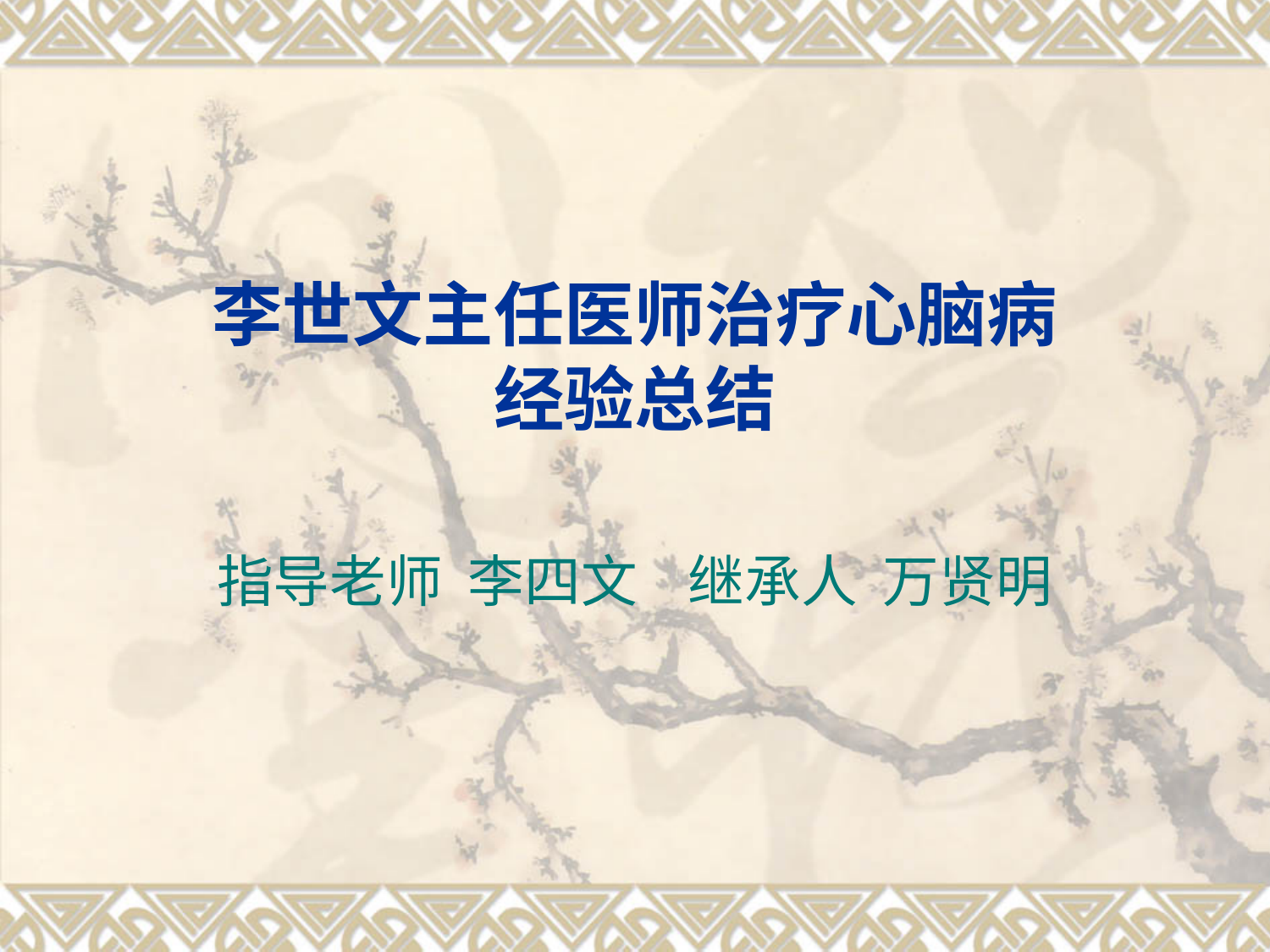

# 李世文主任医师治疗心脑病 经验总结
指导老师  李四文    继承人  万贤明